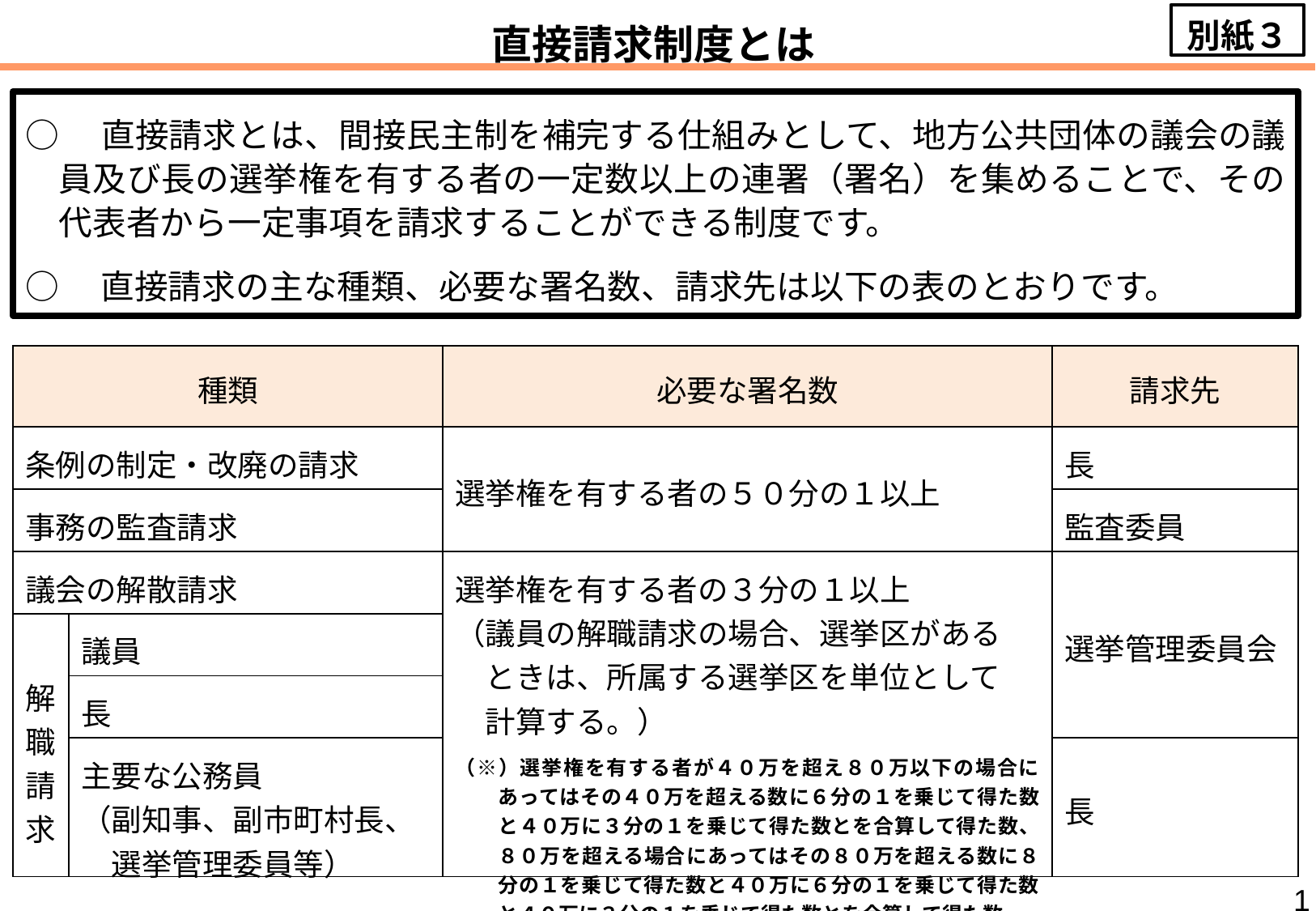

別紙３
直接請求制度とは
○　直接請求とは、間接民主制を補完する仕組みとして、地方公共団体の議会の議員及び長の選挙権を有する者の一定数以上の連署（署名）を集めることで、その代表者から一定事項を請求することができる制度です。
○　直接請求の主な種類、必要な署名数、請求先は以下の表のとおりです。
| 種類 |  | 必要な署名数 | 請求先 |
| --- | --- | --- | --- |
| 条例の制定・改廃の請求 |  | 選挙権を有する者の５０分の１以上 | 長 |
| 事務の監査請求 |  |  | 監査委員 |
| 議会の解散請求 |  | 選挙権を有する者の３分の１以上 （議員の解職請求の場合、選挙区がある 　ときは、所属する選挙区を単位として 　計算する。） （※）選挙権を有する者が４０万を超え８０万以下の場合にあってはその４０万を超える数に６分の１を乗じて得た数と４０万に３分の１を乗じて得た数とを合算して得た数、８０万を超える場合にあってはその８０万を超える数に８分の１を乗じて得た数と４０万に６分の１を乗じて得た数と４０万に３分の１を乗じて得た数とを合算して得た数。 | 選挙管理委員会 |
| 解職請求 | 議員 |  |  |
|  | 長 |  |  |
|  | 主要な公務員 （副知事、副市町村長、 　選挙管理委員等） |  | 長 |
1